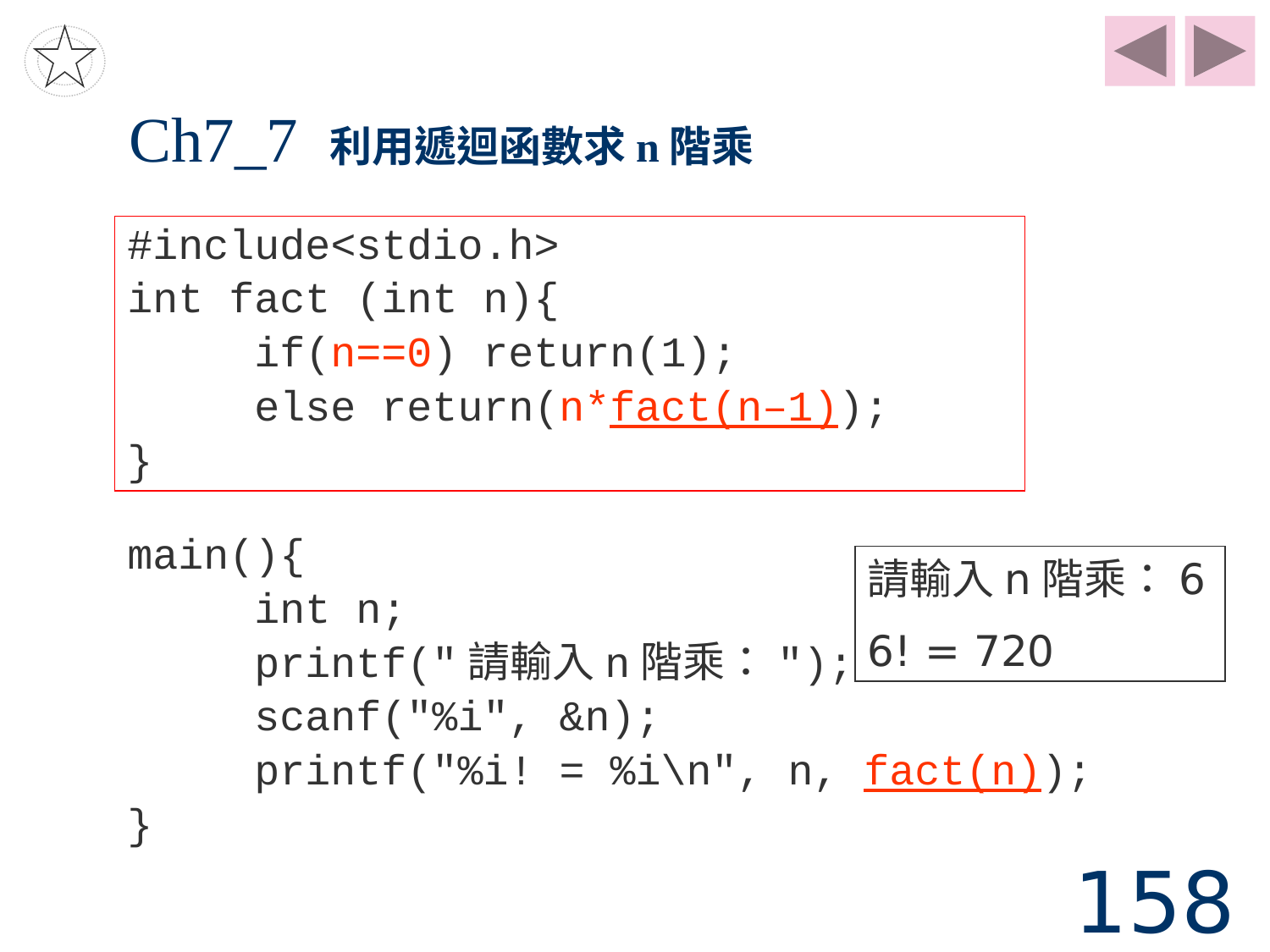

# Ch7_7 利用遞迴函數求n階乘
#include<stdio.h>
int fact (int n){
	if(n==0) return(1);
	else return(n*fact(n–1));
}
main(){
	int n;
	printf("請輸入n階乘：");
	scanf("%i", &n);
	printf("%i! = %i\n", n, fact(n));
}
請輸入n階乘：6
6! = 720
158